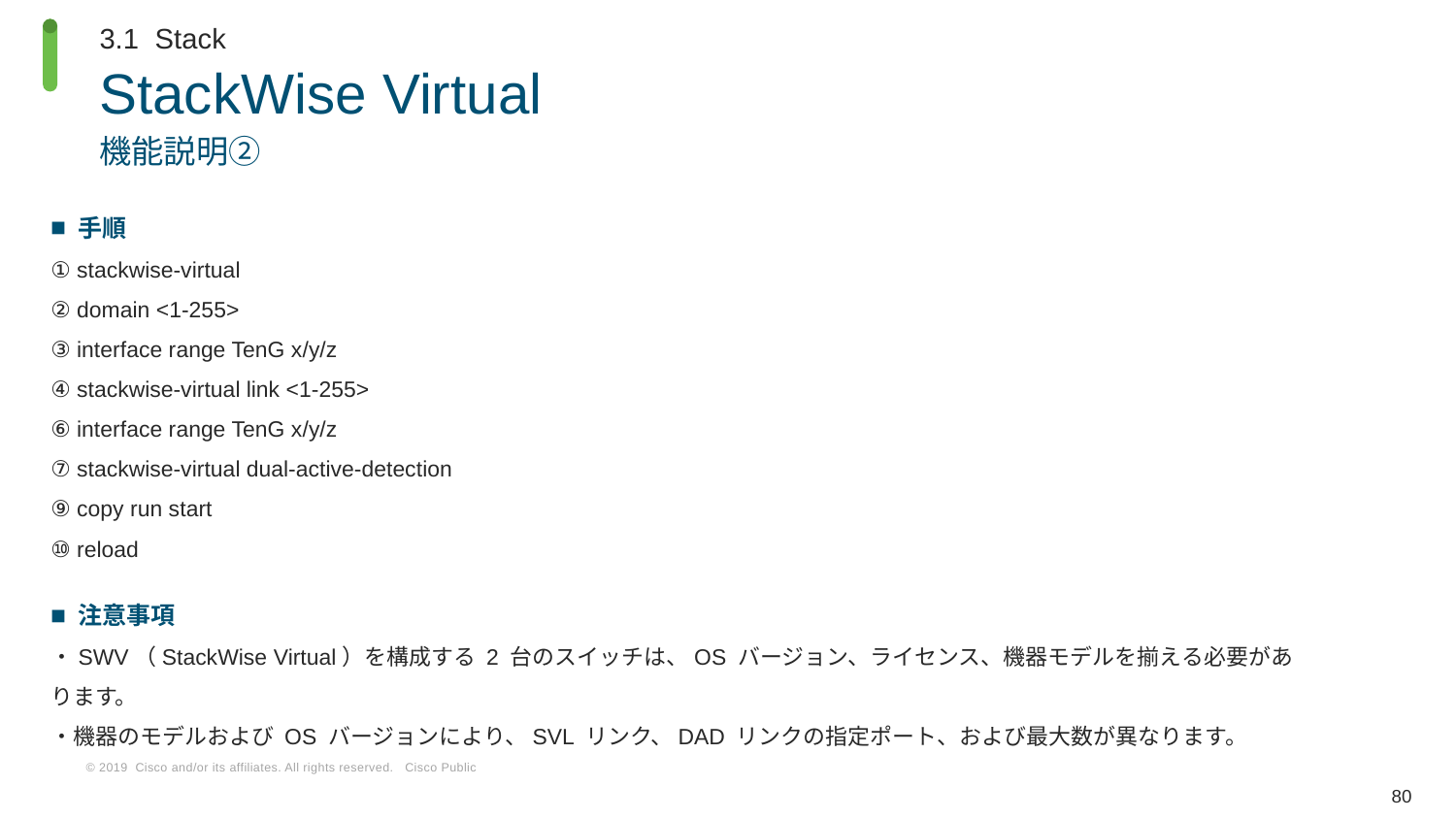

3.1  Stack
# StackWise Virtual
機能説明②
手順
① stackwise-virtual
② domain <1-255>
③ interface range TenG x/y/z
④ stackwise-virtual link <1-255>
⑥ interface range TenG x/y/z
⑦ stackwise-virtual dual-active-detection
⑨ copy run start
⑩ reload
注意事項
・SWV（StackWise Virtual）を構成する 2 台のスイッチは、OS バージョン、ライセンス、機器モデルを揃える必要があります。
・機器のモデルおよび OS バージョンにより、SVL リンク、DAD リンクの指定ポート、および最大数が異なります。
80